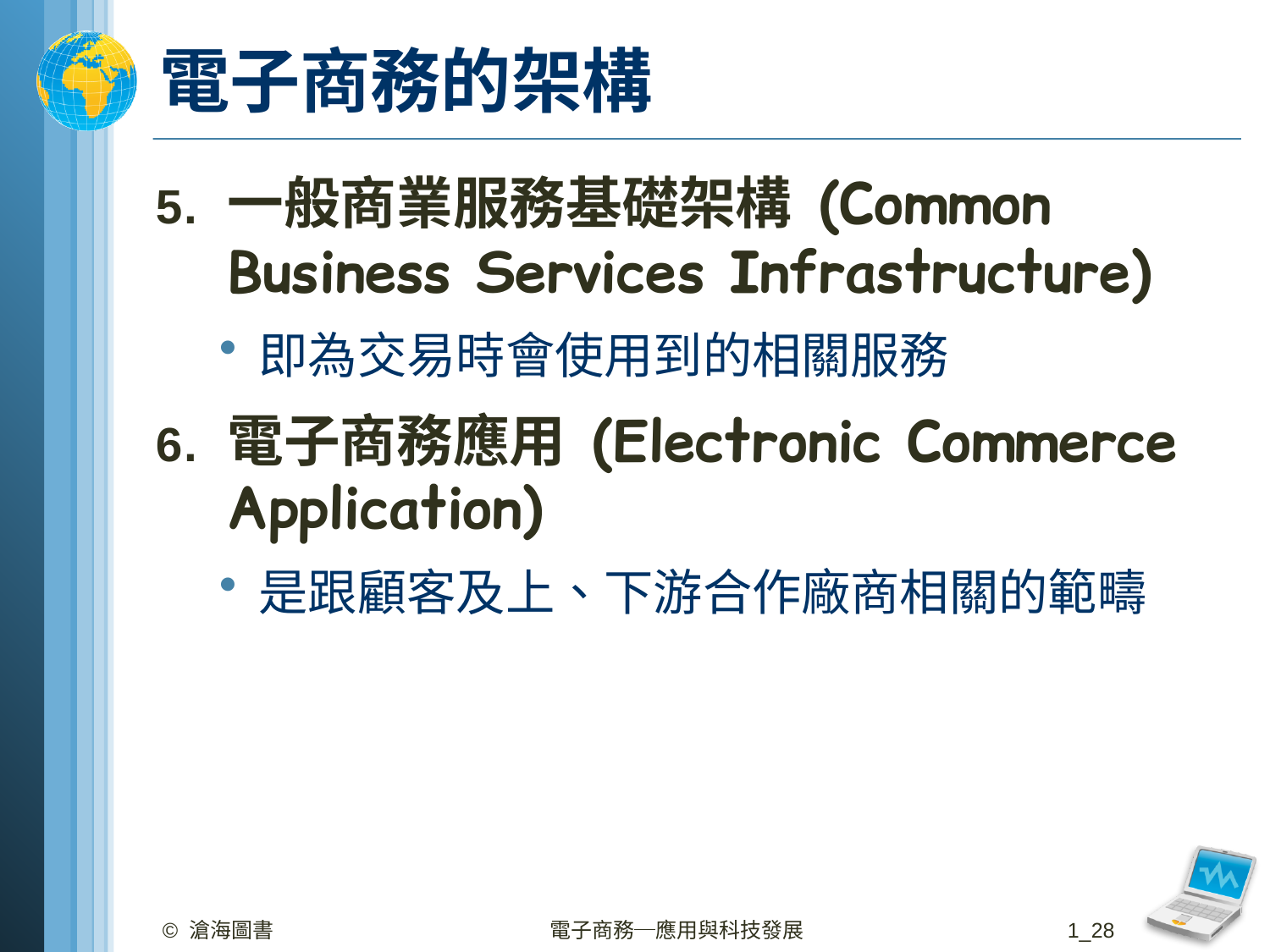

# 電子商務的架構
一般商業服務基礎架構 (Common Business Services Infrastructure)
即為交易時會使用到的相關服務
電子商務應用 (Electronic Commerce Application)
是跟顧客及上、下游合作廠商相關的範疇

© 滄海圖書
電子商務─應用與科技發展
1_28